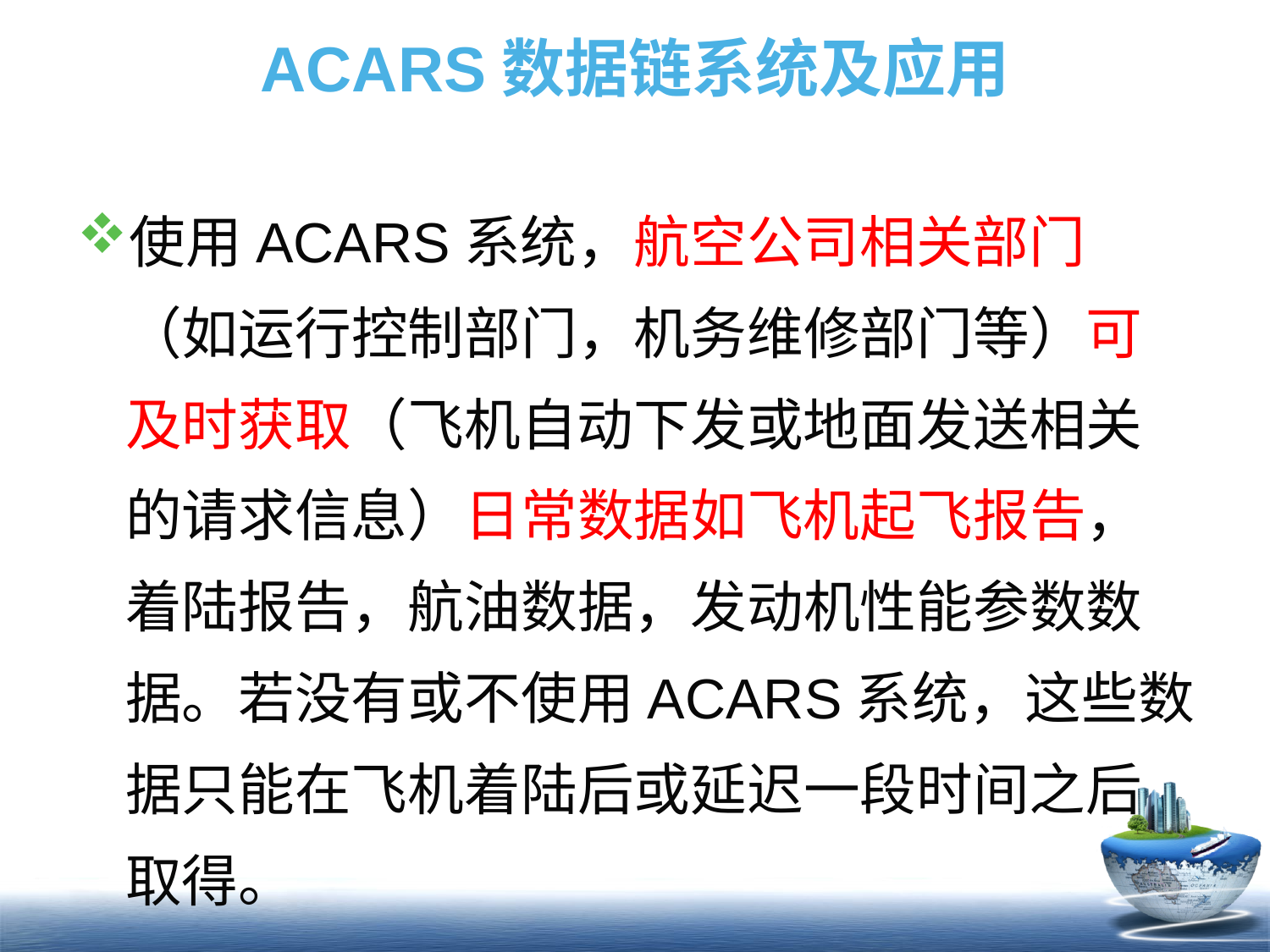

# ACARS数据链系统及应用
使用ACARS系统，航空公司相关部门（如运行控制部门，机务维修部门等）可及时获取（飞机自动下发或地面发送相关的请求信息）日常数据如飞机起飞报告，着陆报告，航油数据，发动机性能参数数据。若没有或不使用ACARS系统，这些数据只能在飞机着陆后或延迟一段时间之后取得。